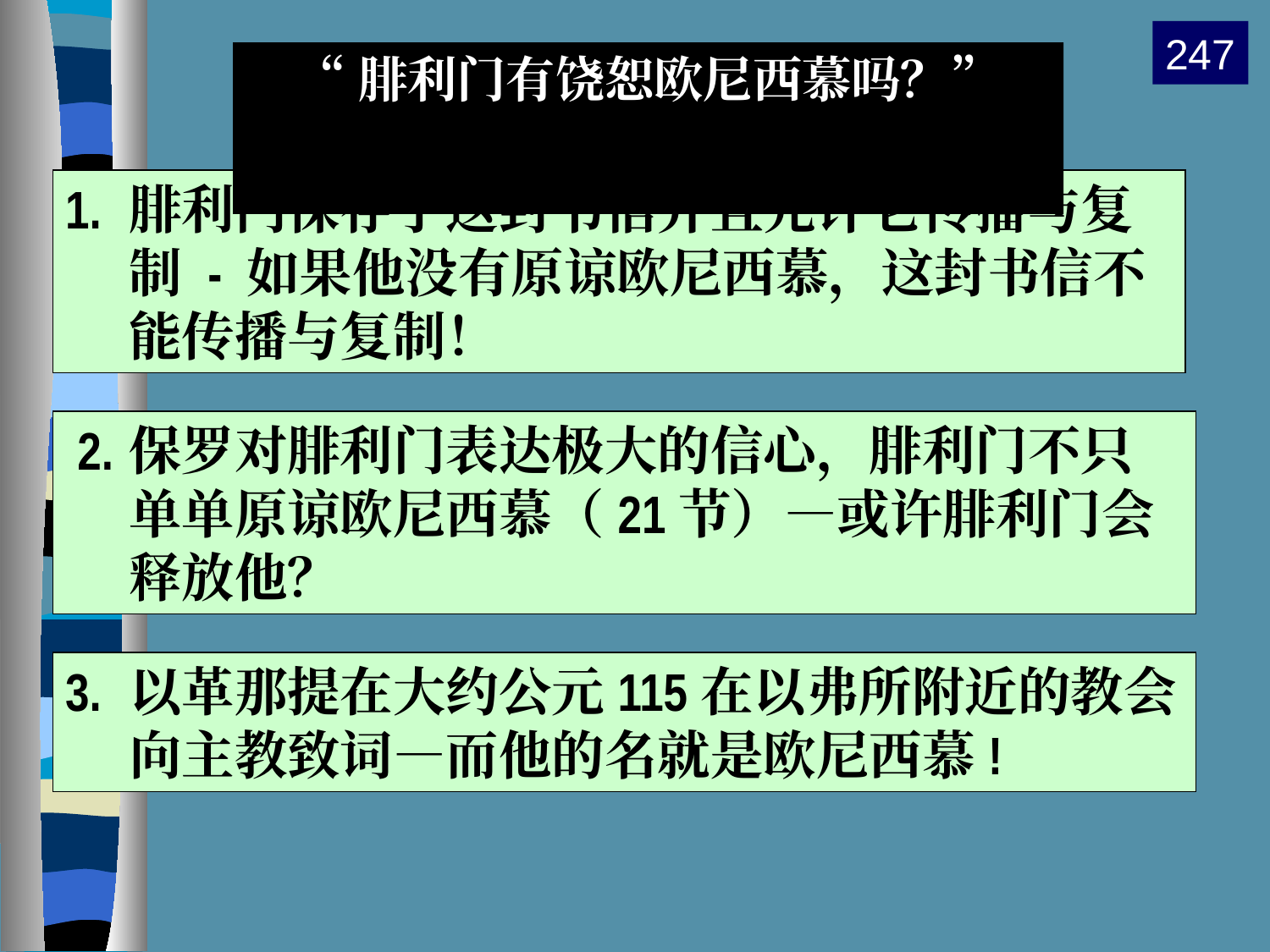

247
“腓利门有饶恕欧尼西慕吗？”
1.	腓利门保存了这封书信并且允许它传播与复制 - 如果他没有原谅欧尼西慕，这封书信不能传播与复制！
 2.	保罗对腓利门表达极大的信心，腓利门不只单单原谅欧尼西慕（21节）—或许腓利门会释放他？
3.	以革那提在大约公元115在以弗所附近的教会向主教致词—而他的名就是欧尼西慕!